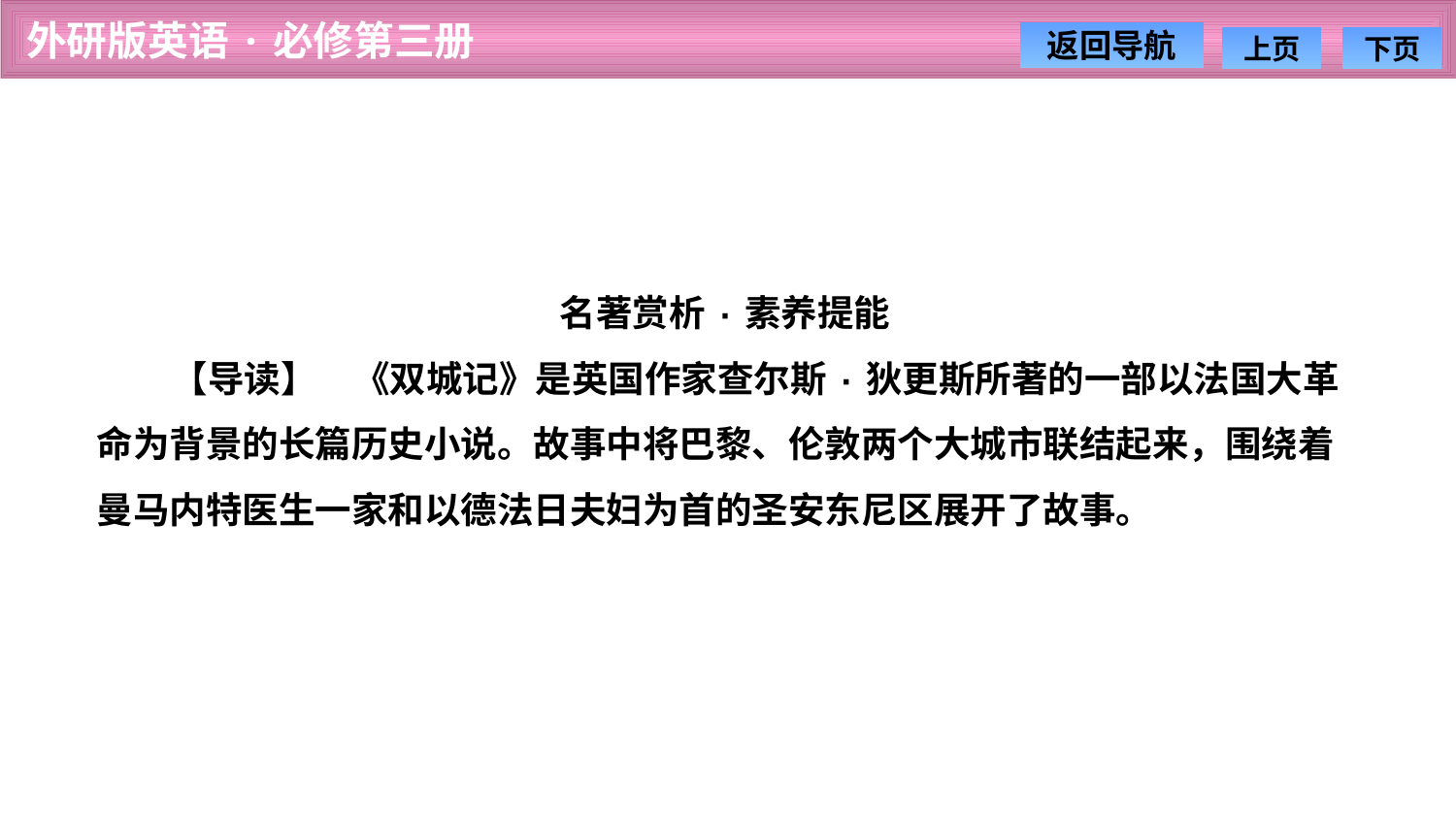

名著赏析·素养提能
        【导读】　《双城记》是英国作家查尔斯·狄更斯所著的一部以法国大革命为背景的长篇历史小说。故事中将巴黎、伦敦两个大城市联结起来，围绕着曼马内特医生一家和以德法日夫妇为首的圣安东尼区展开了故事。